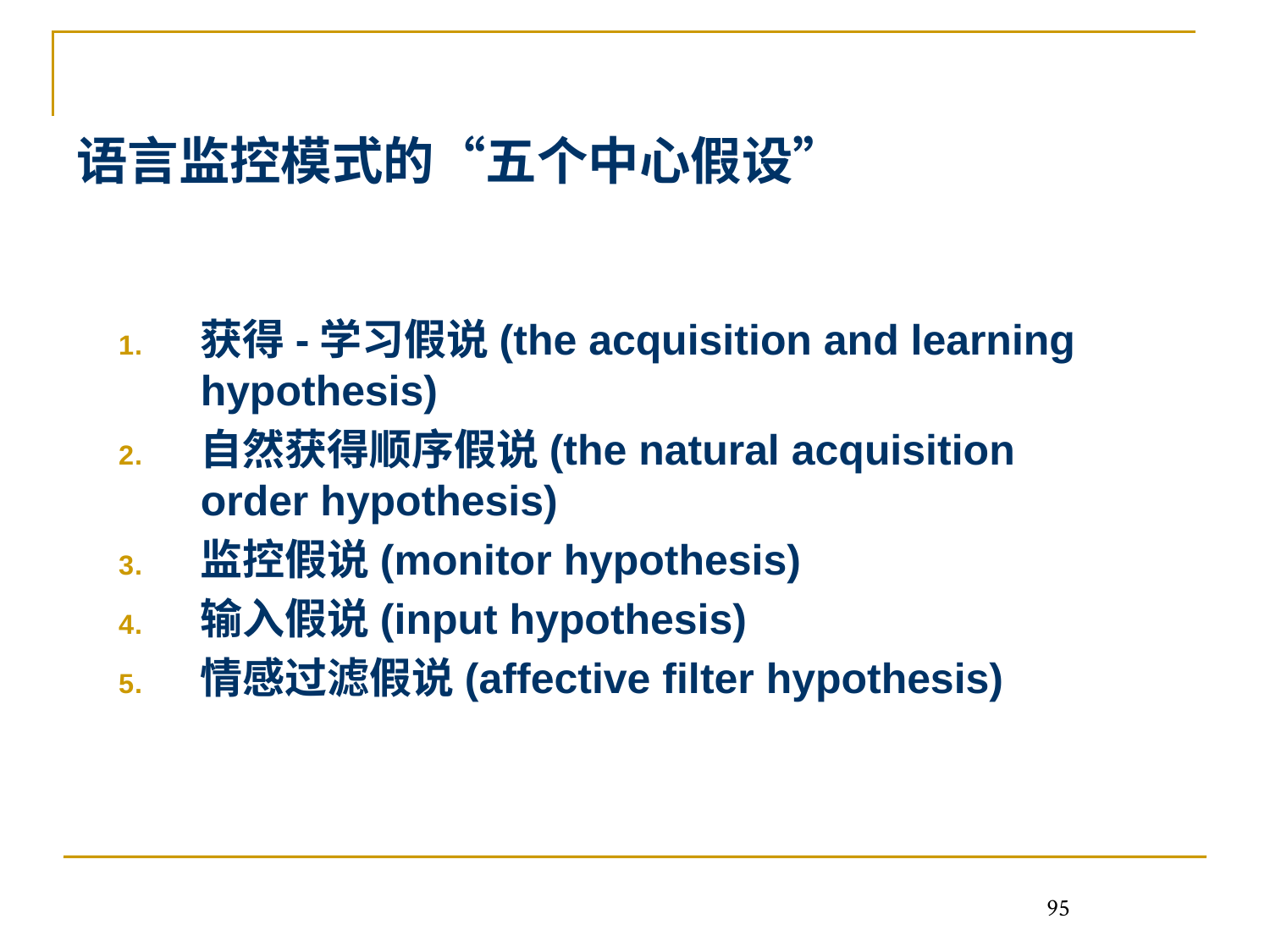

# 语言监控模式的“五个中心假设”
获得-学习假说(the acquisition and learning hypothesis)
自然获得顺序假说(the natural acquisition order hypothesis)
监控假说(monitor hypothesis)
输入假说(input hypothesis)
情感过滤假说(affective filter hypothesis)
95